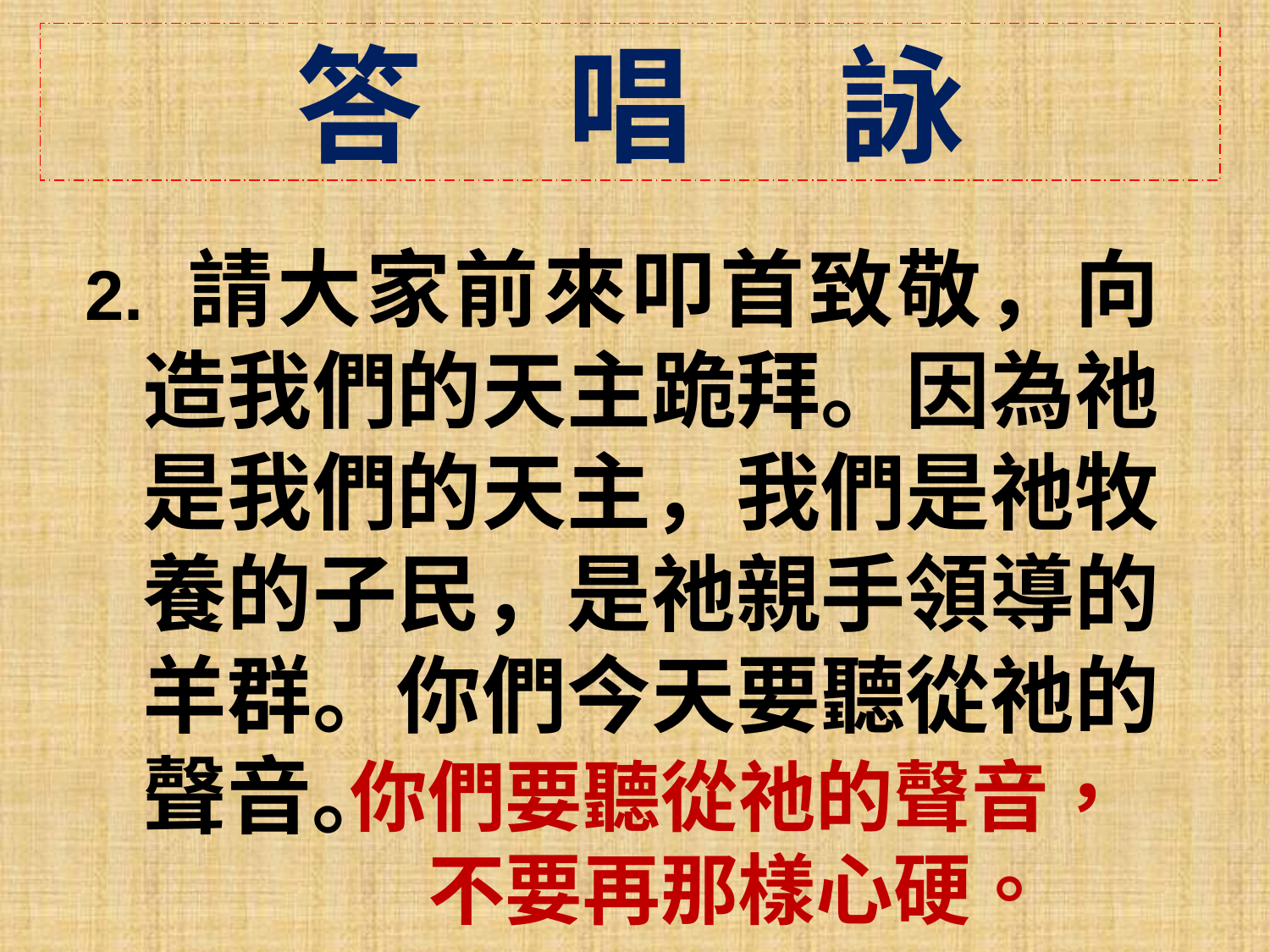

答     唱     詠
       2. 請大家前來叩首致敬，向造我們的天主跪拜。因為祂是我們的天主，我們是祂牧養的子民，是祂親手領導的羊群。你們今天要聽從祂的聲音。
你們要聽從祂的聲音，
不要再那樣心硬。